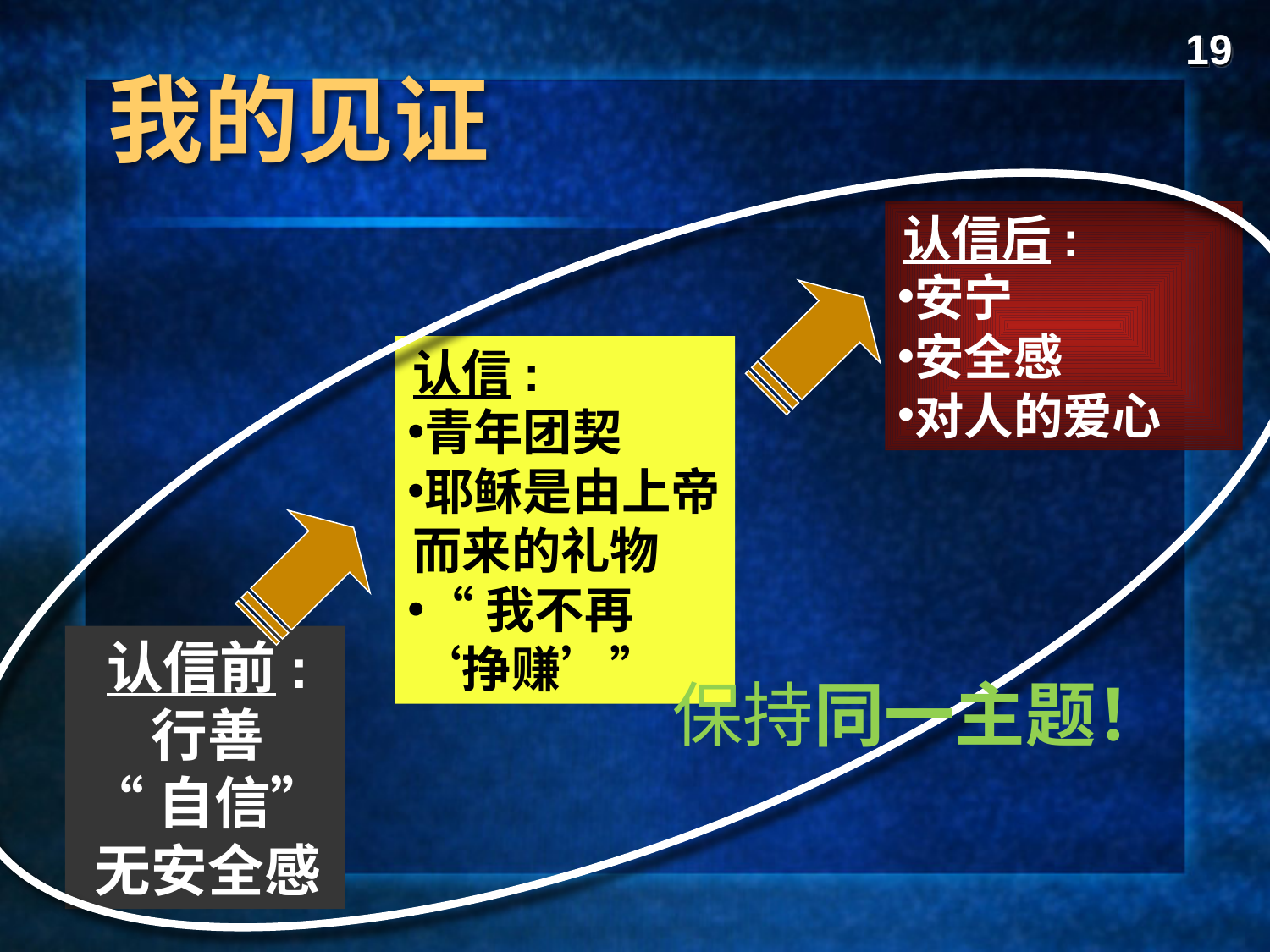

19
我的见证
认信后:
安宁
安全感
对人的爱心

认信:
青年团契
耶稣是由上帝而来的礼物
“我不再‘挣赚’”

认信前:
行善
“自信”
无安全感
保持同一主题！